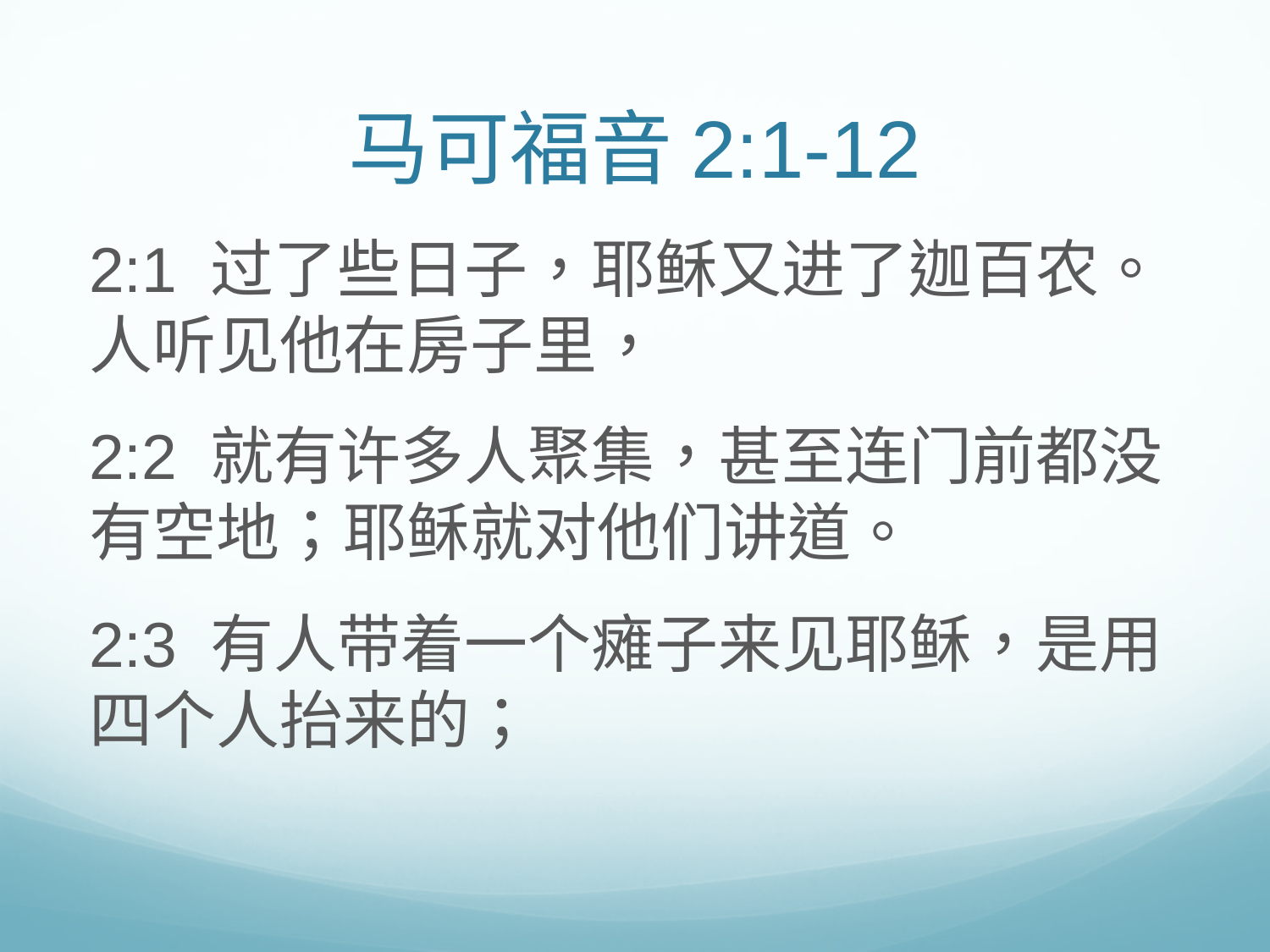

# 马可福音2:1-12
2:1 过了些日子，耶稣又进了迦百农。人听见他在房子里，
2:2 就有许多人聚集，甚至连门前都没有空地；耶稣就对他们讲道。
2:3 有人带着一个瘫子来见耶稣，是用四个人抬来的；